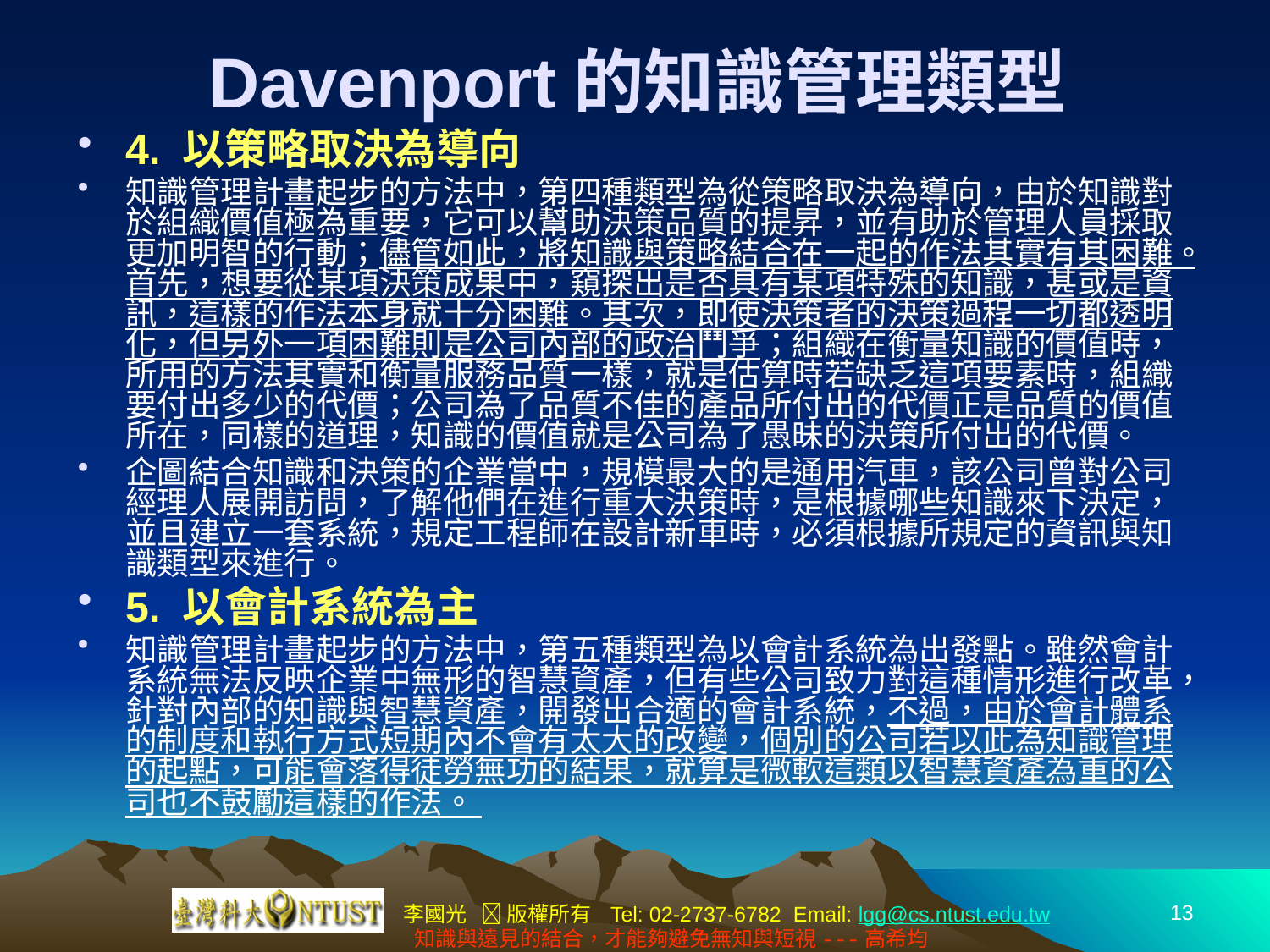

# Davenport的知識管理類型
4. 以策略取決為導向
知識管理計畫起步的方法中，第四種類型為從策略取決為導向，由於知識對於組織價值極為重要，它可以幫助決策品質的提昇，並有助於管理人員採取更加明智的行動；儘管如此，將知識與策略結合在一起的作法其實有其困難。首先，想要從某項決策成果中，窺探出是否具有某項特殊的知識，甚或是資訊，這樣的作法本身就十分困難。其次，即使決策者的決策過程一切都透明化，但另外一項困難則是公司內部的政治鬥爭；組織在衡量知識的價值時，所用的方法其實和衡量服務品質一樣，就是估算時若缺乏這項要素時，組織要付出多少的代價；公司為了品質不佳的產品所付出的代價正是品質的價值所在，同樣的道理，知識的價值就是公司為了愚昧的決策所付出的代價。
企圖結合知識和決策的企業當中，規模最大的是通用汽車，該公司曾對公司經理人展開訪問，了解他們在進行重大決策時，是根據哪些知識來下決定，並且建立一套系統，規定工程師在設計新車時，必須根據所規定的資訊與知識類型來進行。
5. 以會計系統為主
知識管理計畫起步的方法中，第五種類型為以會計系統為出發點。雖然會計系統無法反映企業中無形的智慧資產，但有些公司致力對這種情形進行改革，針對內部的知識與智慧資產，開發出合適的會計系統，不過，由於會計體系的制度和執行方式短期內不會有太大的改變，個別的公司若以此為知識管理的起點，可能會落得徒勞無功的結果，就算是微軟這類以智慧資產為重的公司也不鼓勵這樣的作法。
13